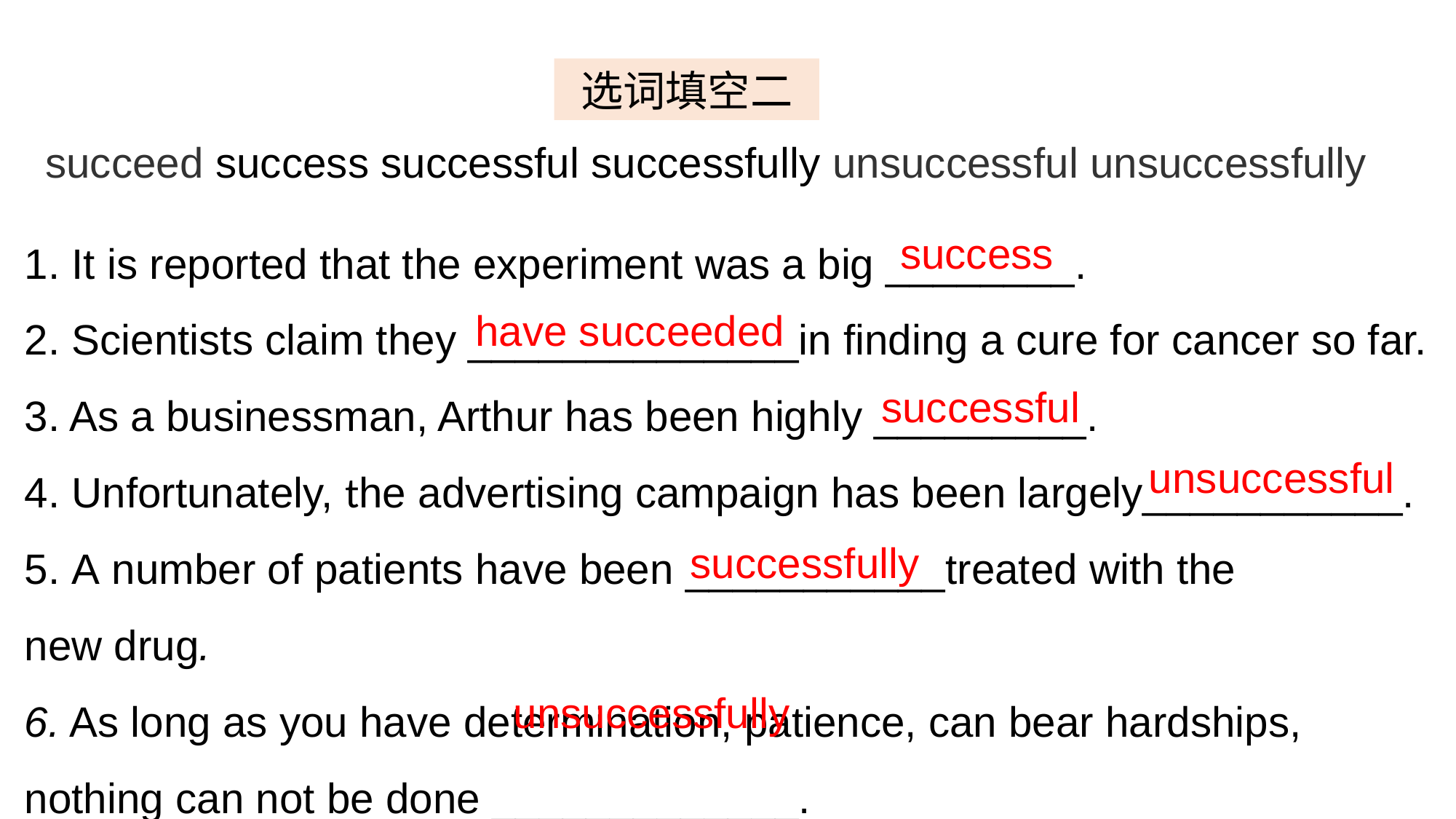

选词填空二
succeed success successful successfully unsuccessful unsuccessfully
1. It is reported that the experiment was a big ________.
2. Scientists claim they ______________in finding a cure for cancer so far.
3. As a businessman, Arthur has been highly _________.
4. Unfortunately, the advertising campaign has been largely___________.
5. A number of patients have been ___________treated with the new drug.
6. As long as you have determination, patience, can bear hardships, nothing can not be done _____________.
success
have succeeded
successful
unsuccessful
successfully
unsuccessfully